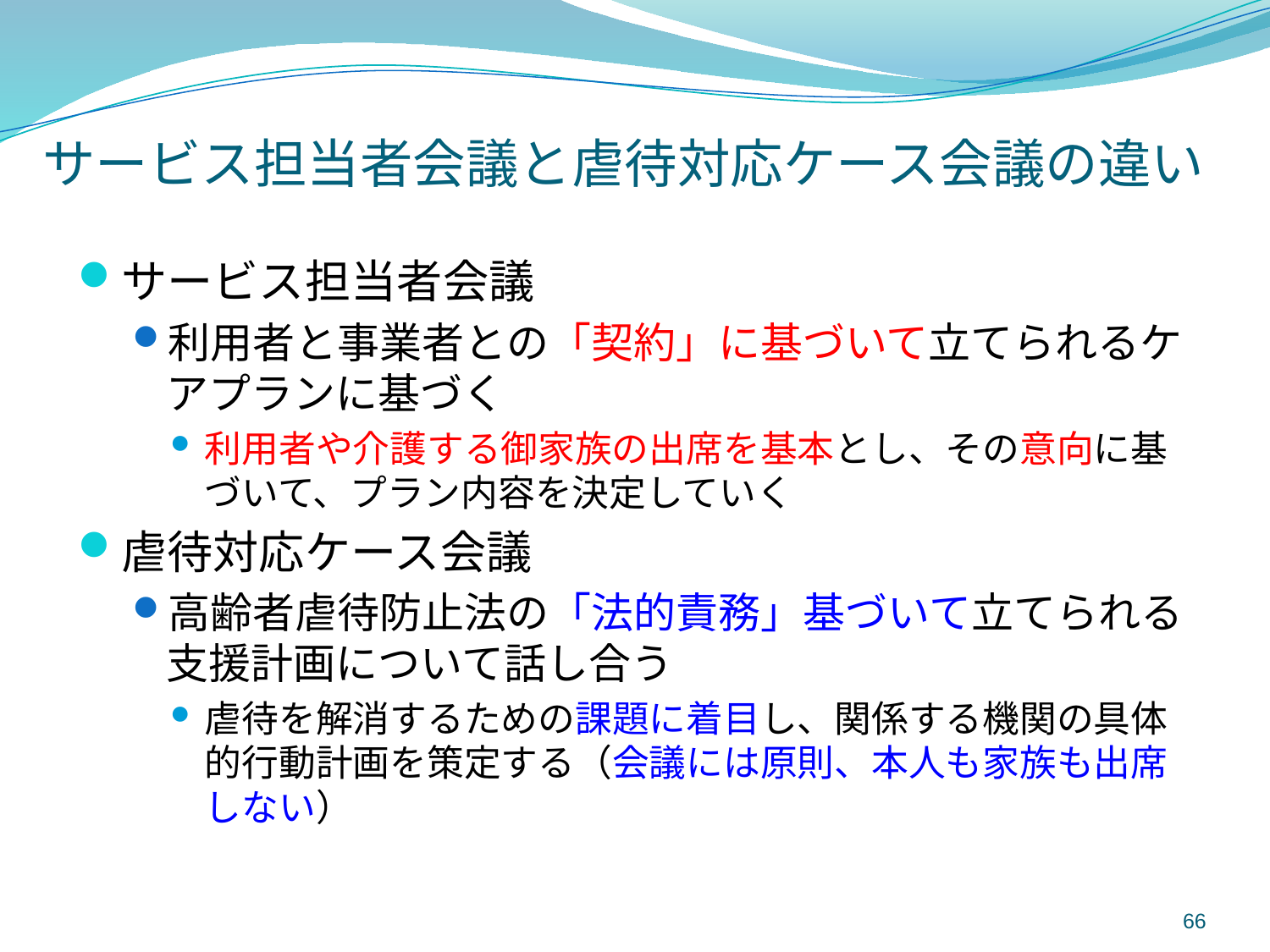

# サービス担当者会議と虐待対応ケース会議の違い
サービス担当者会議
利用者と事業者との「契約」に基づいて立てられるケアプランに基づく
利用者や介護する御家族の出席を基本とし、その意向に基づいて、プラン内容を決定していく
虐待対応ケース会議
高齢者虐待防止法の「法的責務」基づいて立てられる支援計画について話し合う
虐待を解消するための課題に着目し、関係する機関の具体的行動計画を策定する（会議には原則、本人も家族も出席しない）
66